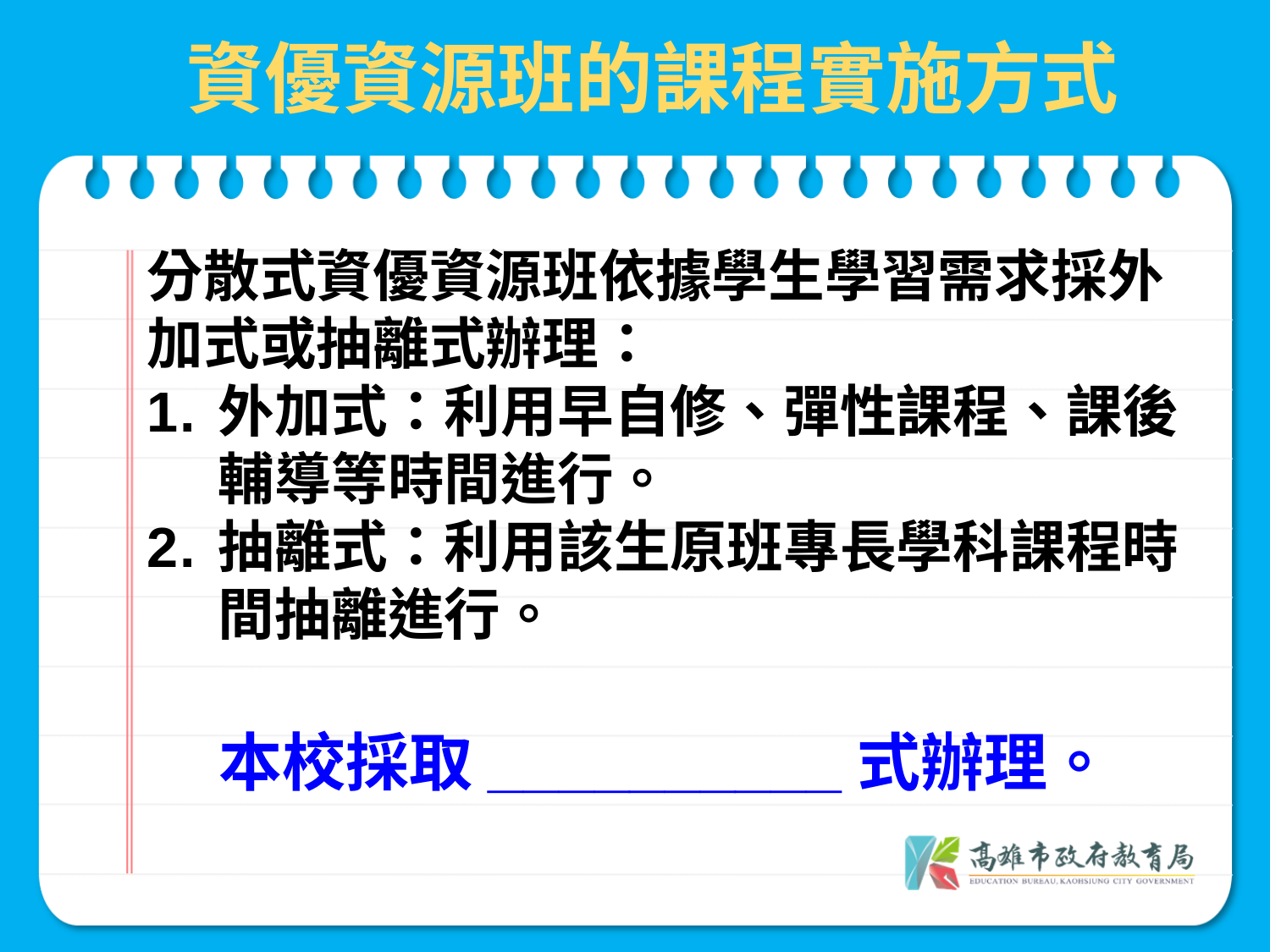

資優資源班的課程實施方式
分散式資優資源班依據學生學習需求採外加式或抽離式辦理：
外加式：利用早自修、彈性課程、課後輔導等時間進行。
抽離式：利用該生原班專長學科課程時間抽離進行。

本校採取__________式辦理。